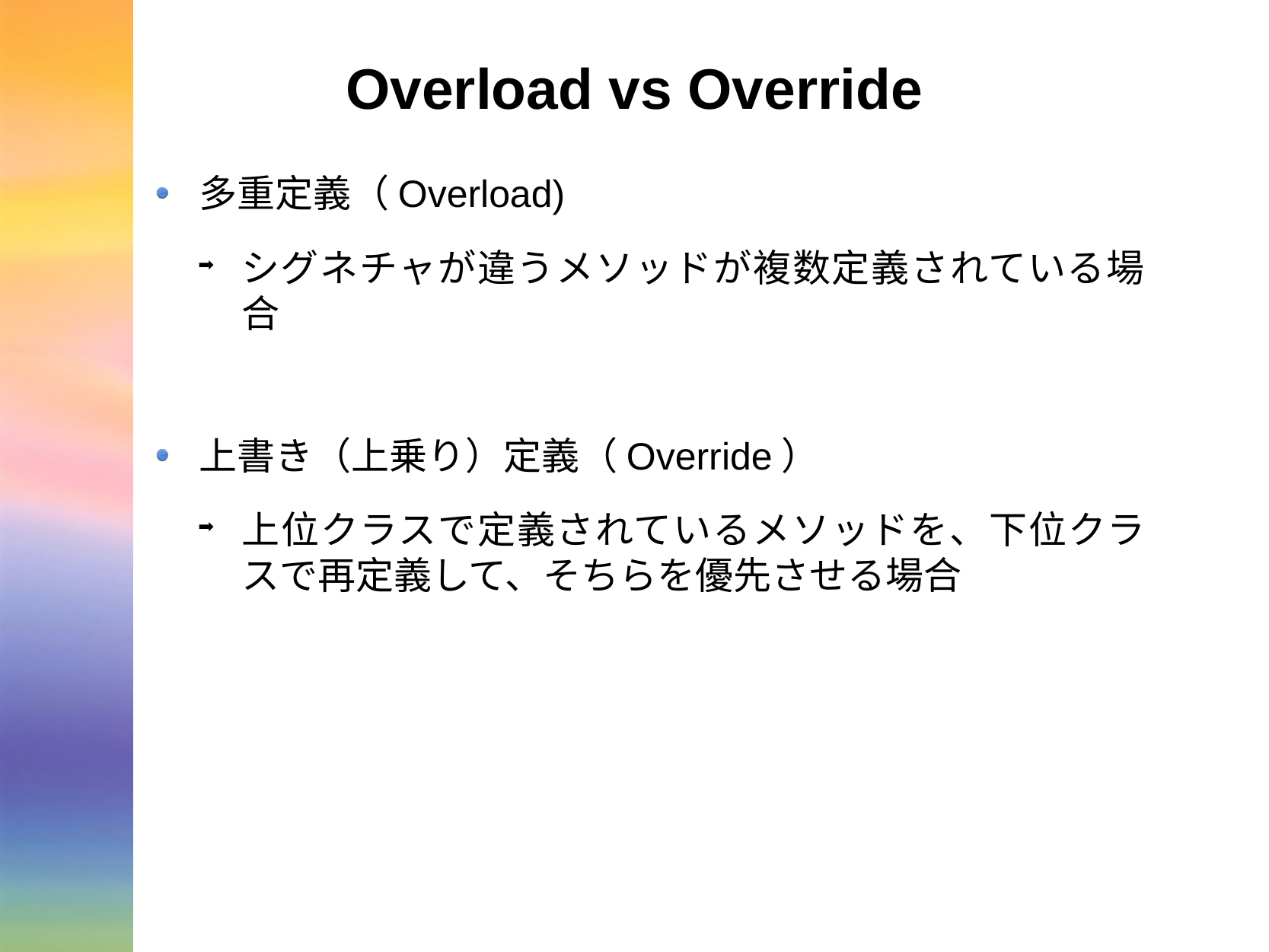

# Overload vs Override
多重定義（Overload)
シグネチャが違うメソッドが複数定義されている場合

上書き（上乗り）定義（Override）
上位クラスで定義されているメソッドを、下位クラスで再定義して、そちらを優先させる場合